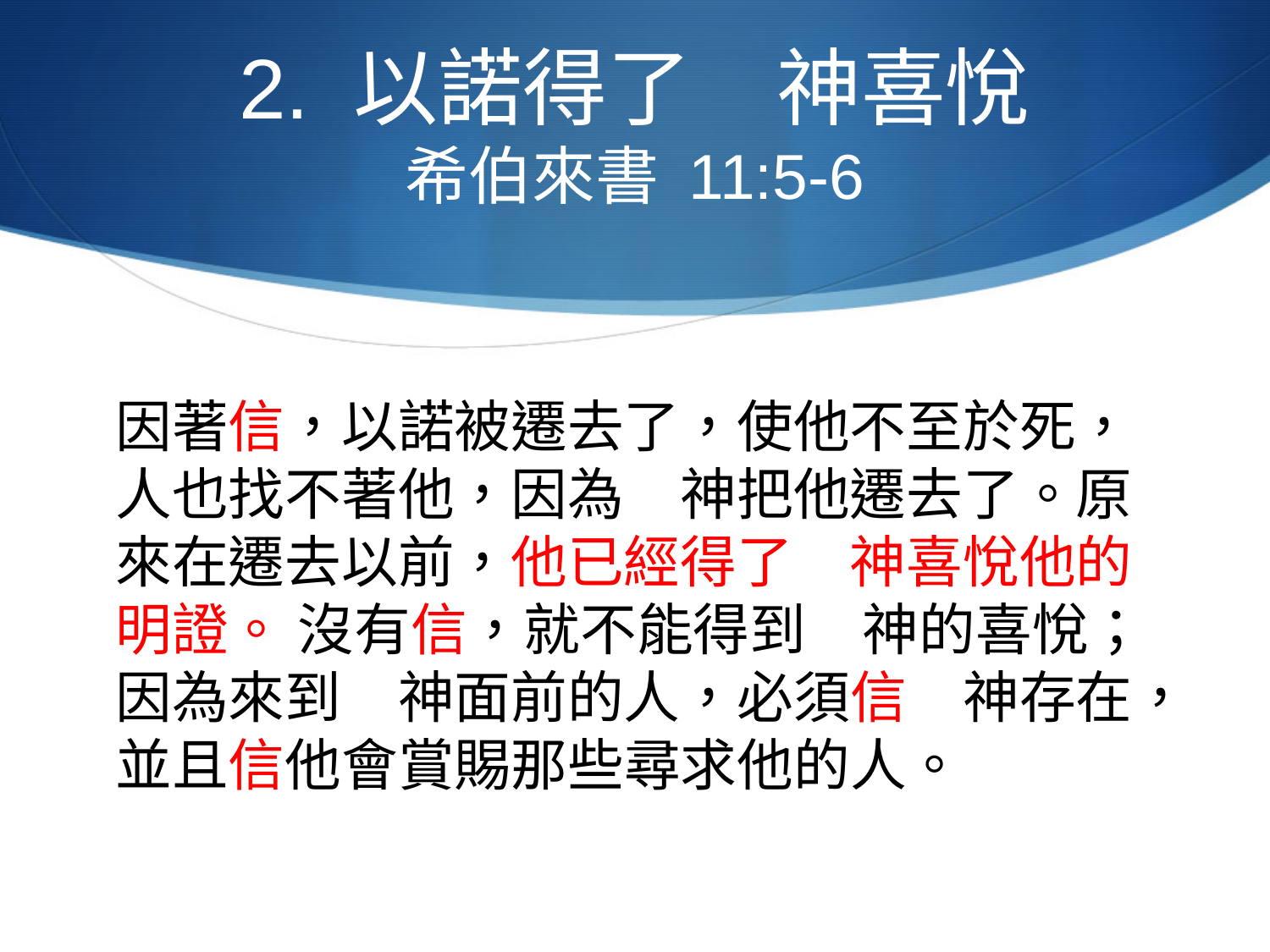

# 2. 以諾得了　神喜悅 希伯來書 11:5-6
因著信，以諾被遷去了，使他不至於死，人也找不著他，因為　神把他遷去了。原來在遷去以前，他已經得了　神喜悅他的明證。 沒有信，就不能得到　神的喜悅；因為來到　神面前的人，必須信　神存在，並且信他會賞賜那些尋求他的人。